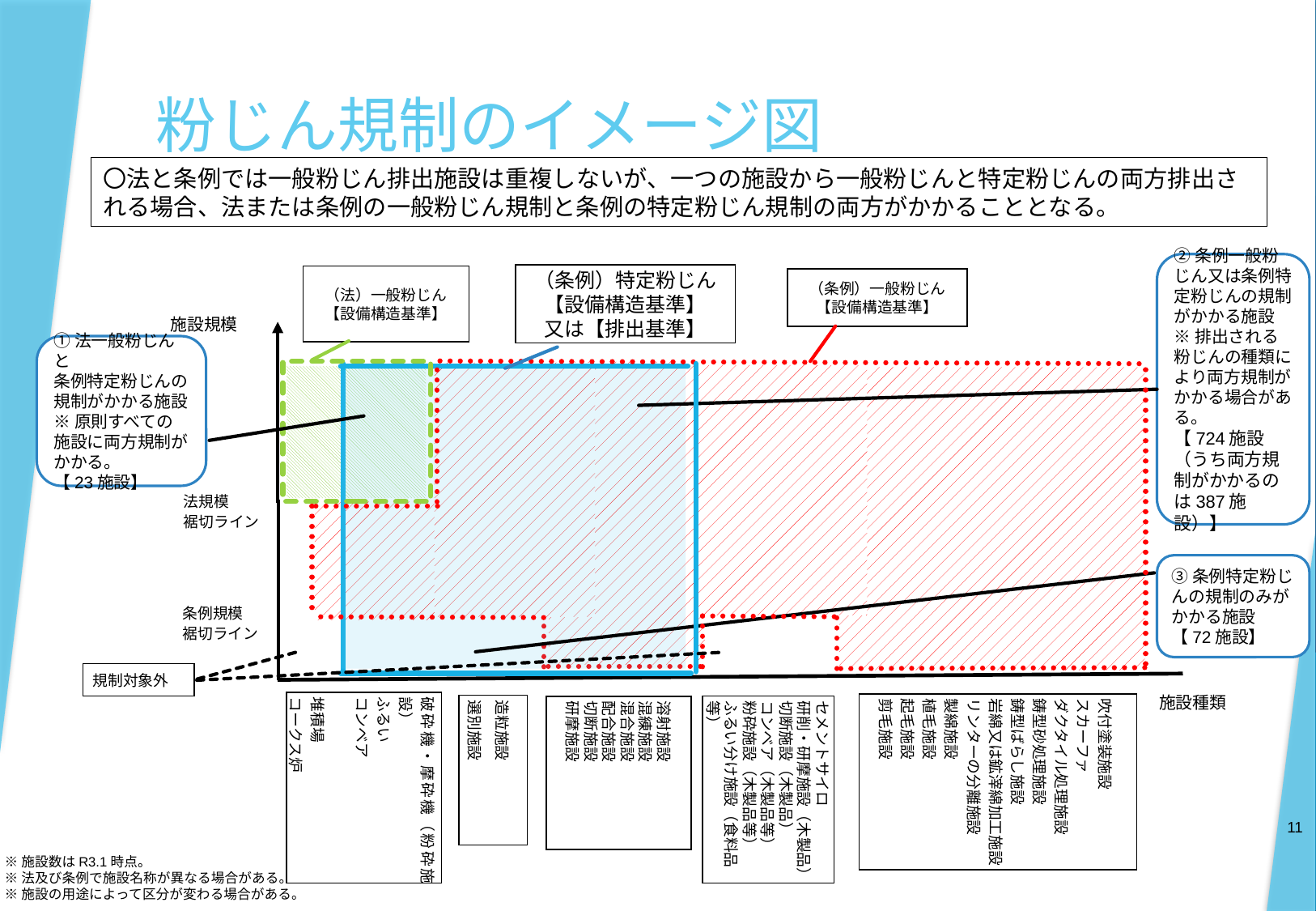

# 粉じん規制のイメージ図

〇法と条例では一般粉じん排出施設は重複しないが、一つの施設から一般粉じんと特定粉じんの両方排出される場合、法または条例の一般粉じん規制と条例の特定粉じん規制の両方がかかることとなる。
②条例一般粉じん又は条例特定粉じんの規制がかかる施設
※排出される粉じんの種類により両方規制がかかる場合がある。
【724施設（うち両方規制がかかるのは387施設）】
（条例）特定粉じん
【設備構造基準】
又は【排出基準】
（法）一般粉じん
【設備構造基準】
（条例）一般粉じん
【設備構造基準】

法規模
裾切ライン

条例規模
裾切ライン
規制対象外
破砕機・摩砕機（粉砕施設）
ふるい
コンベア

堆積場
コークス炉
施設規模
①法一般粉じんと
条例特定粉じんの規制がかかる施設
※原則すべての施設に両方規制がかかる。
【23施設】

③条例特定粉じんの規制のみがかかる施設
【72施設】
施設種類
吹付塗装施設
スカーファ
ダクタイル処理施設
鋳型砂処理施設
鋳型ばらし施設
岩綿又は鉱滓綿加工施設
リンターの分離施設
製綿施設
植毛施設
起毛施設
剪毛施設
造粒施設
選別施設
セメントサイロ
研削・研摩施設（木製品）
切断施設（木製品）
コンベア（木製品等）
粉砕施設（木製品等）
ふるい分け施設（食料品等）
溶射施設
混練施設
混合施設
配合施設
切断施設
研摩施設
11
※施設数はR3.1時点。
※法及び条例で施設名称が異なる場合がある。
※施設の用途によって区分が変わる場合がある。